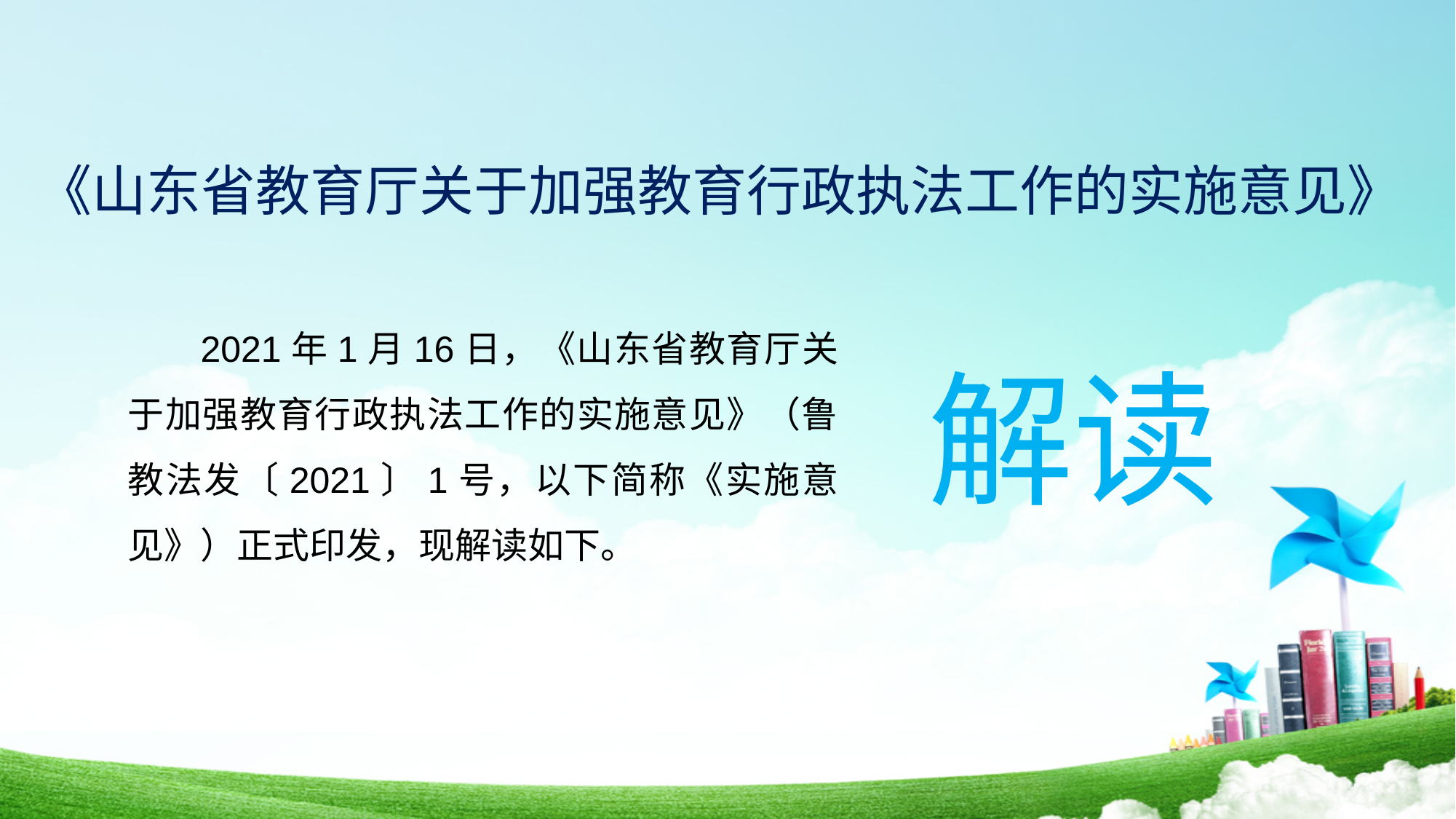

《山东省教育厅关于加强教育行政执法工作的实施意见》
2021年1月16日，《山东省教育厅关于加强教育行政执法工作的实施意见》（鲁教法发〔2021〕1号，以下简称《实施意见》）正式印发，现解读如下。
解读